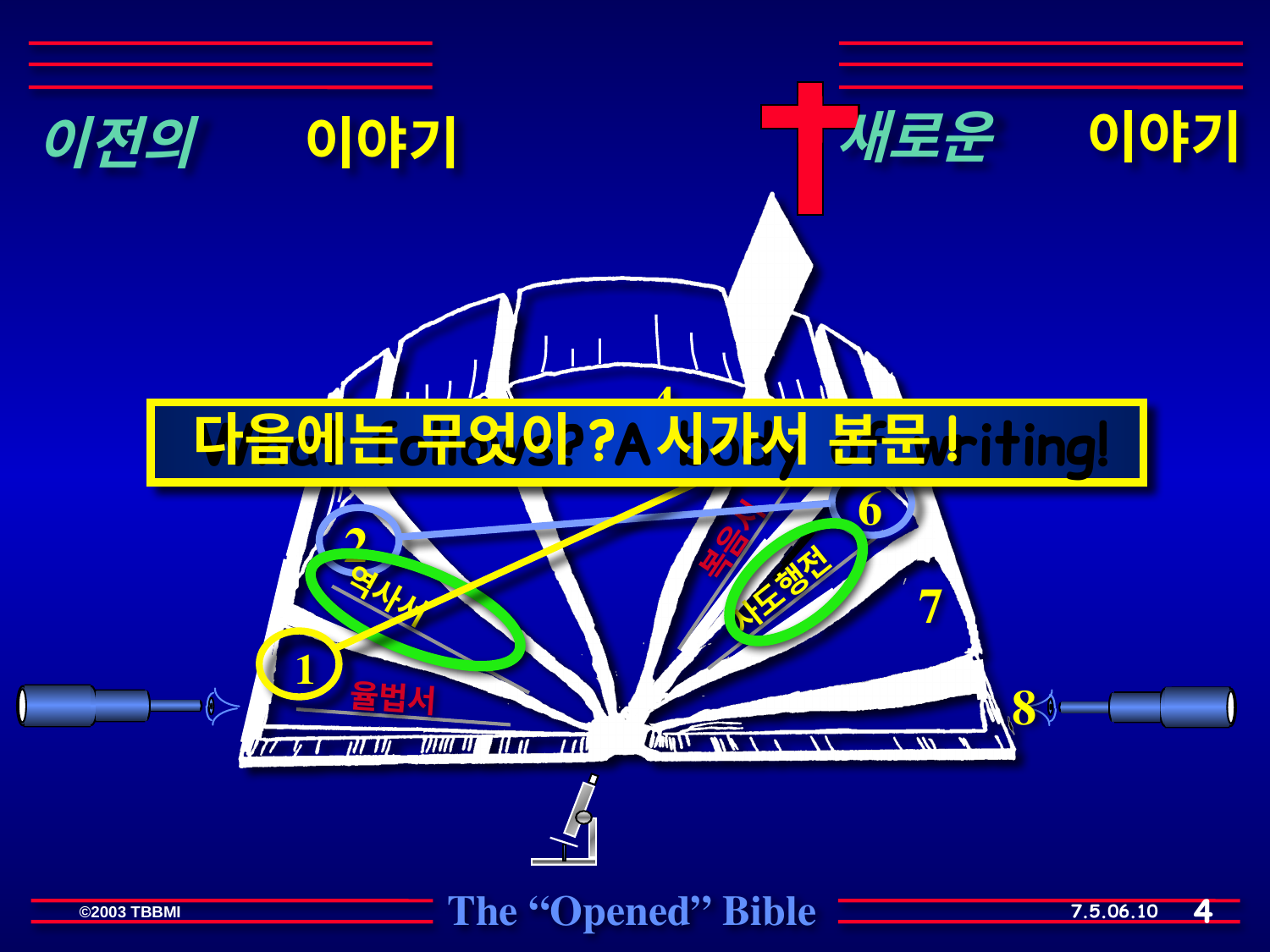

새로운      이야기
이전의       이야기
4
다음에는 무엇이? 시가서 본문!
  What follows? A body of writing!
3

5
복음서

6
2

사도행전
7

역사서
1
8
율법서

4
10